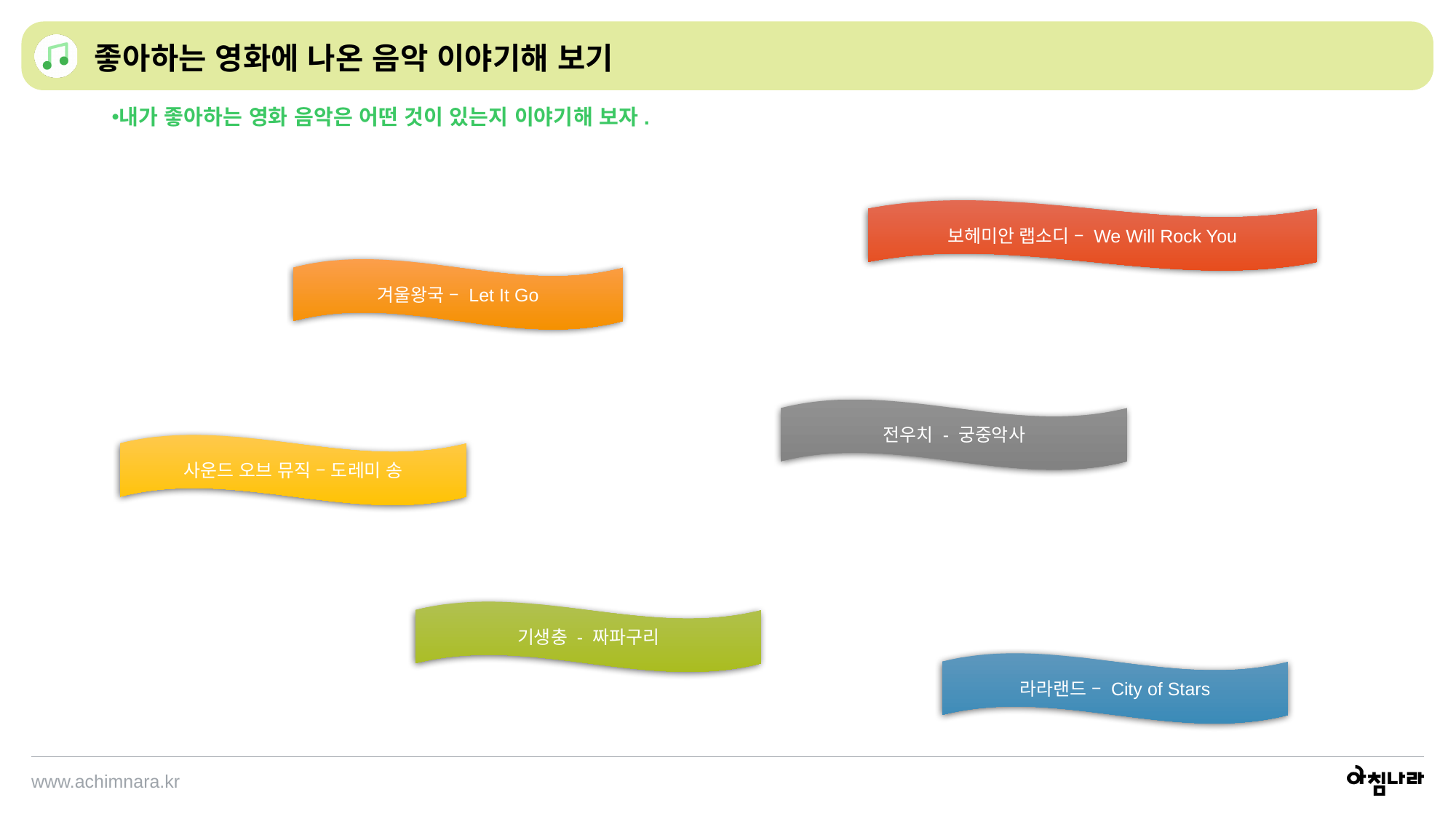

좋아하는 영화에 나온 음악 이야기해 보기
내가 좋아하는 영화 음악은 어떤 것이 있는지 이야기해 보자.
보헤미안 랩소디 – We Will Rock You
겨울왕국 – Let It Go
전우치 - 궁중악사
사운드 오브 뮤직 – 도레미 송
기생충 - 짜파구리
라라랜드 – City of Stars